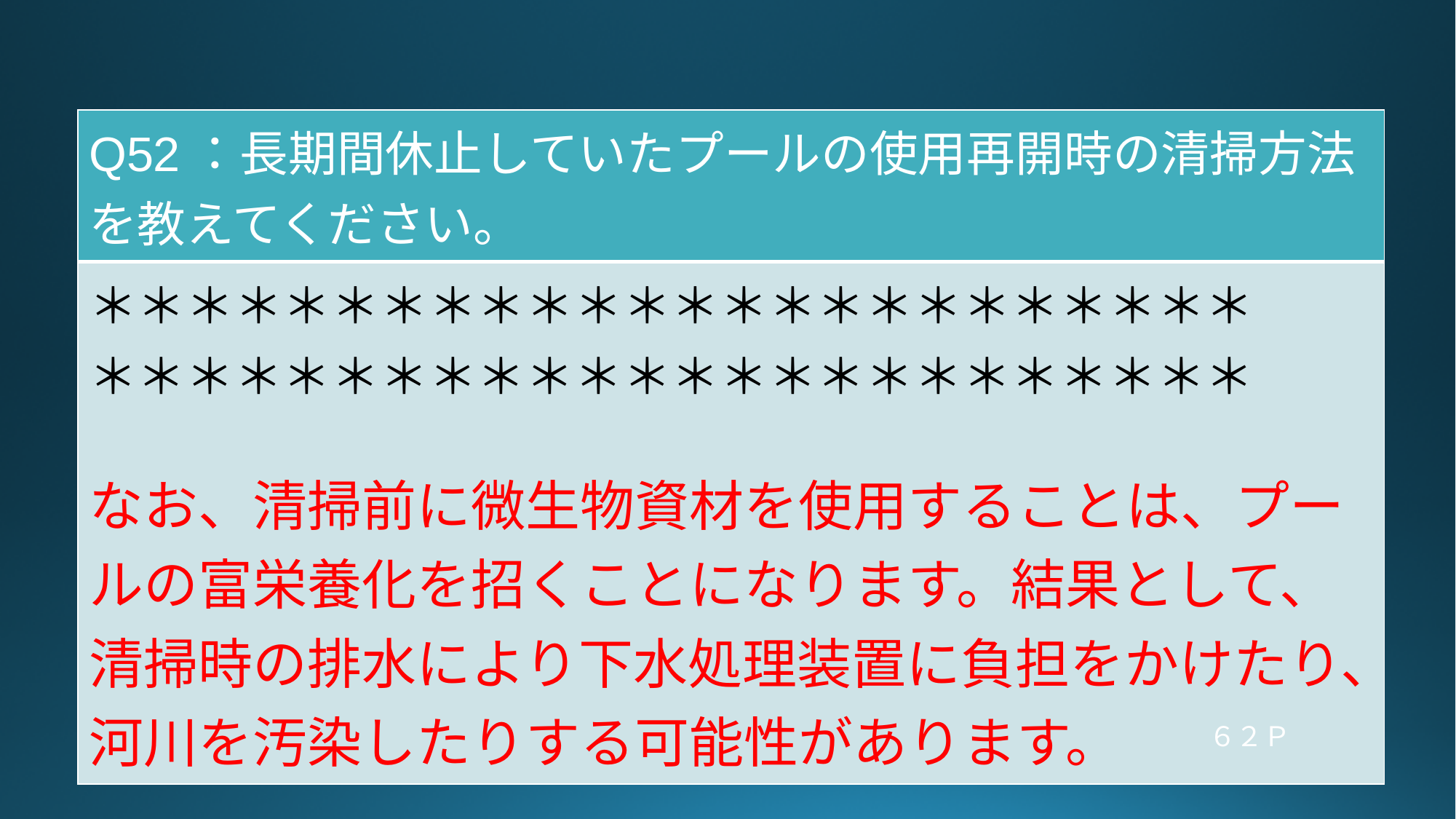

| Q52：長期間休止していたプールの使用再開時の清掃方法を教えてください。 |
| --- |
| ＊＊＊＊＊＊＊＊＊＊＊＊＊＊＊＊＊＊＊＊＊＊＊＊ ＊＊＊＊＊＊＊＊＊＊＊＊＊＊＊＊＊＊＊＊＊＊＊＊ なお、清掃前に微生物資材を使用することは、プールの富栄養化を招くことになります。結果として、清掃時の排水により下水処理装置に負担をかけたり、河川を汚染したりする可能性があります。 |
６２Ｐ